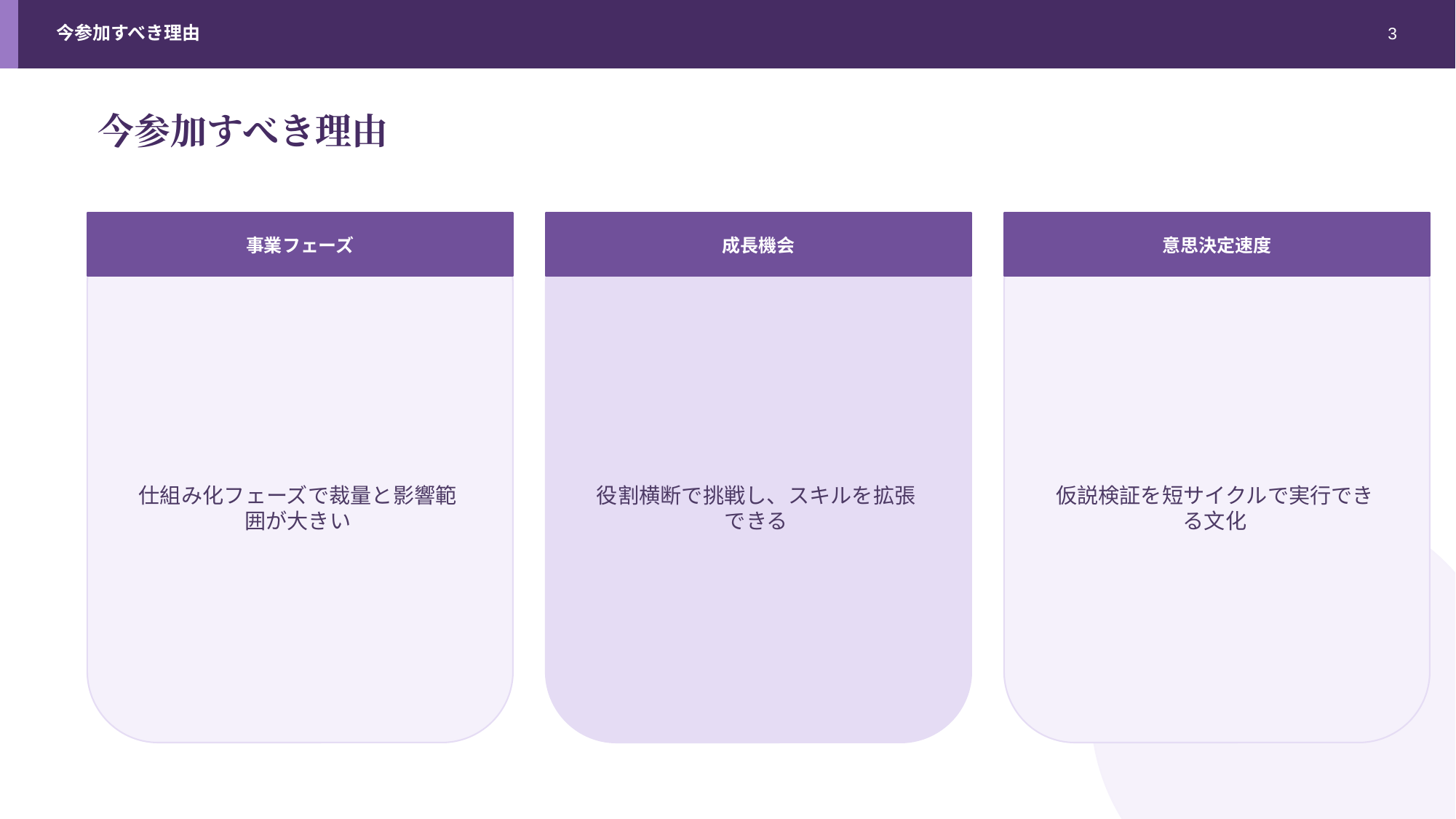

今参加すべき理由
3
今参加すべき理由

事業フェーズ
成長機会
意思決定速度
仕組み化フェーズで裁量と影響範囲が大きい
役割横断で挑戦し、スキルを拡張できる
仮説検証を短サイクルで実行できる文化